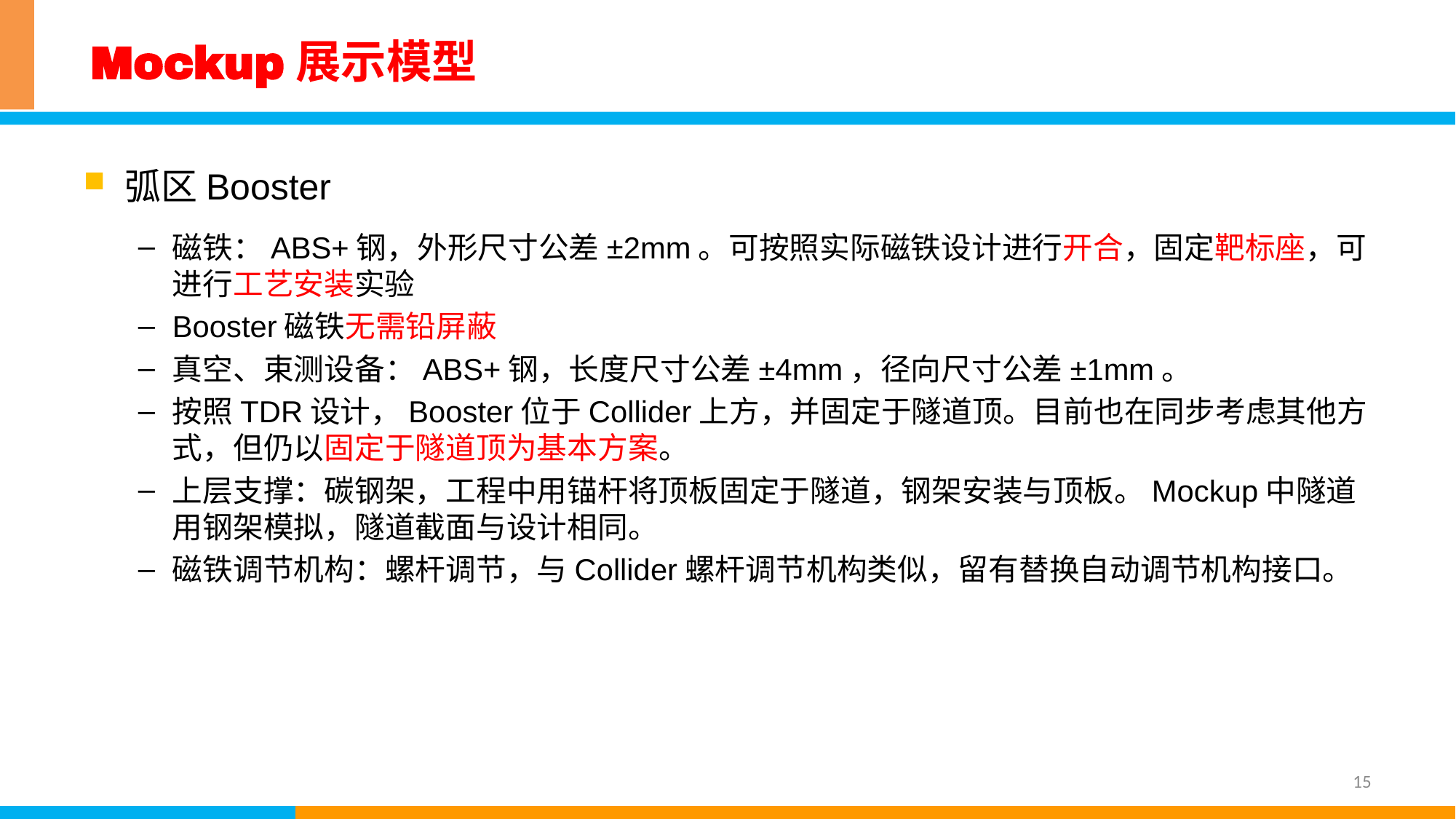

# Mockup展示模型
弧区Booster
磁铁：ABS+钢，外形尺寸公差±2mm。可按照实际磁铁设计进行开合，固定靶标座，可进行工艺安装实验
Booster磁铁无需铅屏蔽
真空、束测设备：ABS+钢，长度尺寸公差±4mm，径向尺寸公差±1mm。
按照TDR设计，Booster位于Collider上方，并固定于隧道顶。目前也在同步考虑其他方式，但仍以固定于隧道顶为基本方案。
上层支撑：碳钢架，工程中用锚杆将顶板固定于隧道，钢架安装与顶板。Mockup中隧道用钢架模拟，隧道截面与设计相同。
磁铁调节机构：螺杆调节，与Collider螺杆调节机构类似，留有替换自动调节机构接口。
15